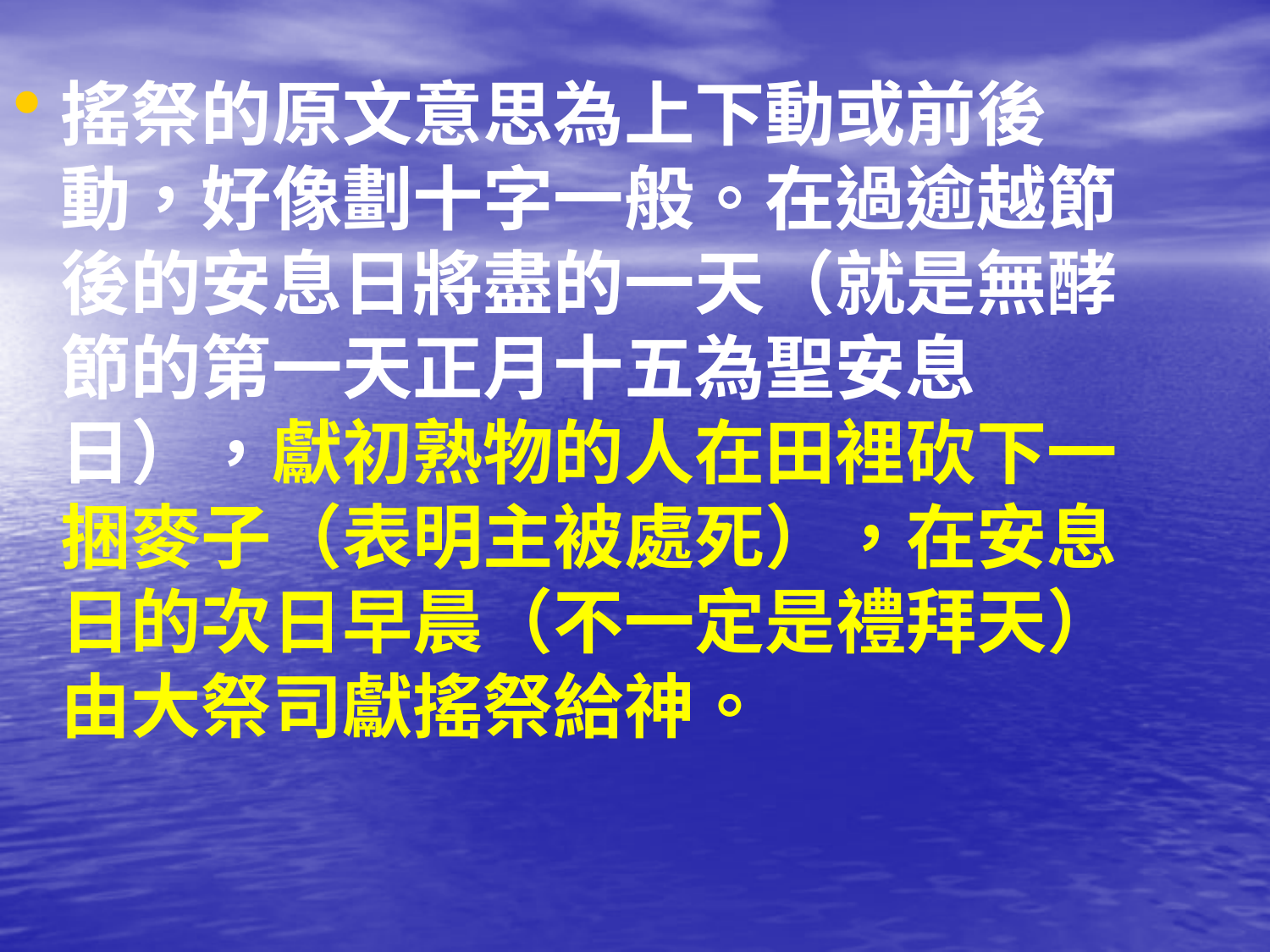

搖祭的原文意思為上下動或前後動，好像劃十字一般。在過逾越節後的安息日將盡的一天（就是無酵節的第一天正月十五為聖安息日），獻初熟物的人在田裡砍下一捆麥子（表明主被處死），在安息日的次日早晨（不一定是禮拜天）由大祭司獻搖祭給神。